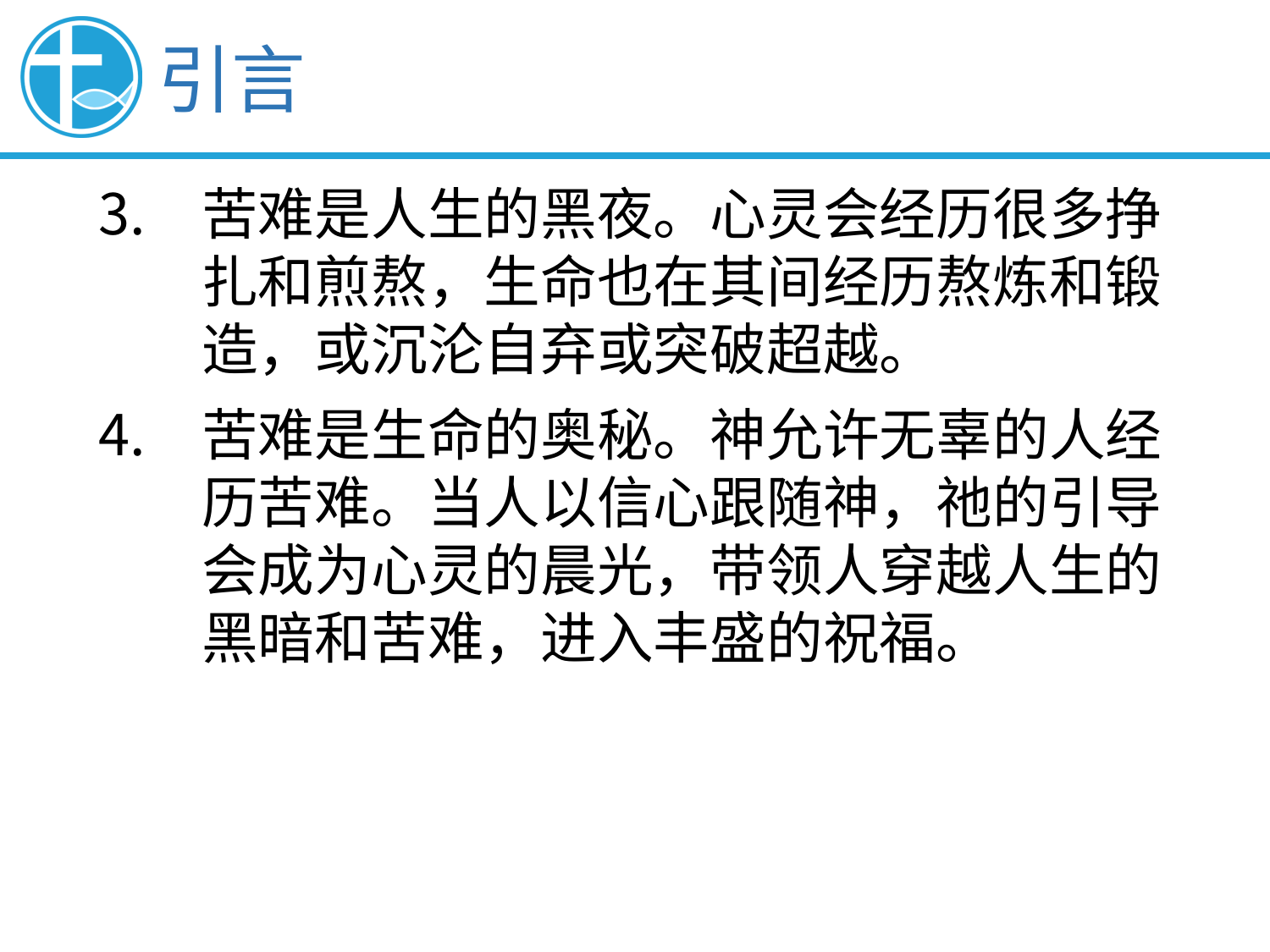

引言
苦难是人生的黑夜。心灵会经历很多挣扎和煎熬，生命也在其间经历熬炼和锻造，或沉沦自弃或突破超越。
苦难是生命的奥秘。神允许无辜的人经历苦难。当人以信心跟随神，祂的引导会成为心灵的晨光，带领人穿越人生的黑暗和苦难，进入丰盛的祝福。